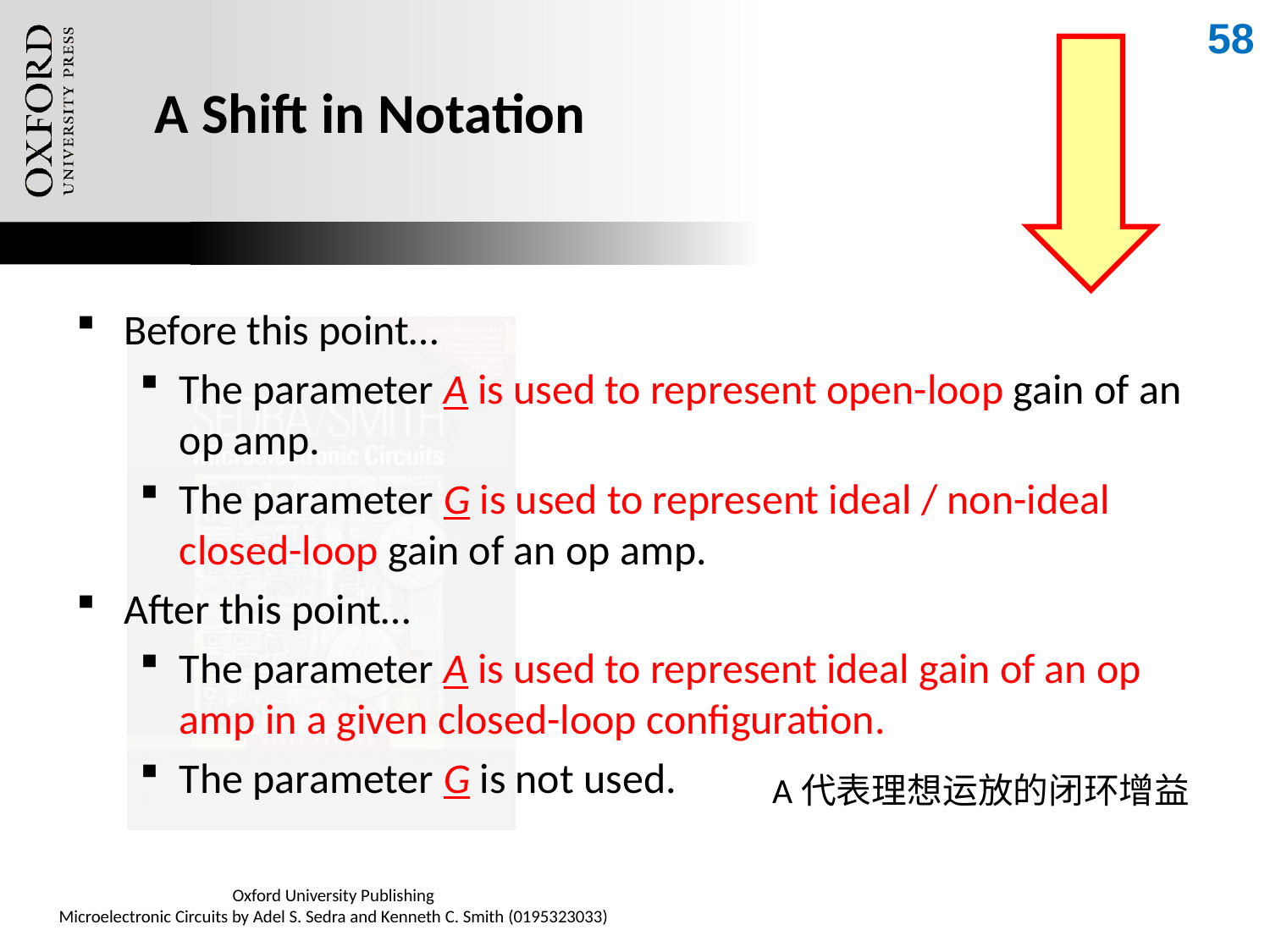

58
# A Shift in Notation

Before this point…
The parameter A is used to represent open-loop gain of an op amp.
The parameter G is used to represent ideal / non-ideal closed-loop gain of an op amp.
After this point…
The parameter A is used to represent ideal gain of an op amp in a given closed-loop configuration.
The parameter G is not used.
A代表理想运放的闭环增益

Oxford University Publishing
Microelectronic Circuits by Adel S. Sedra and Kenneth C. Smith (0195323033)